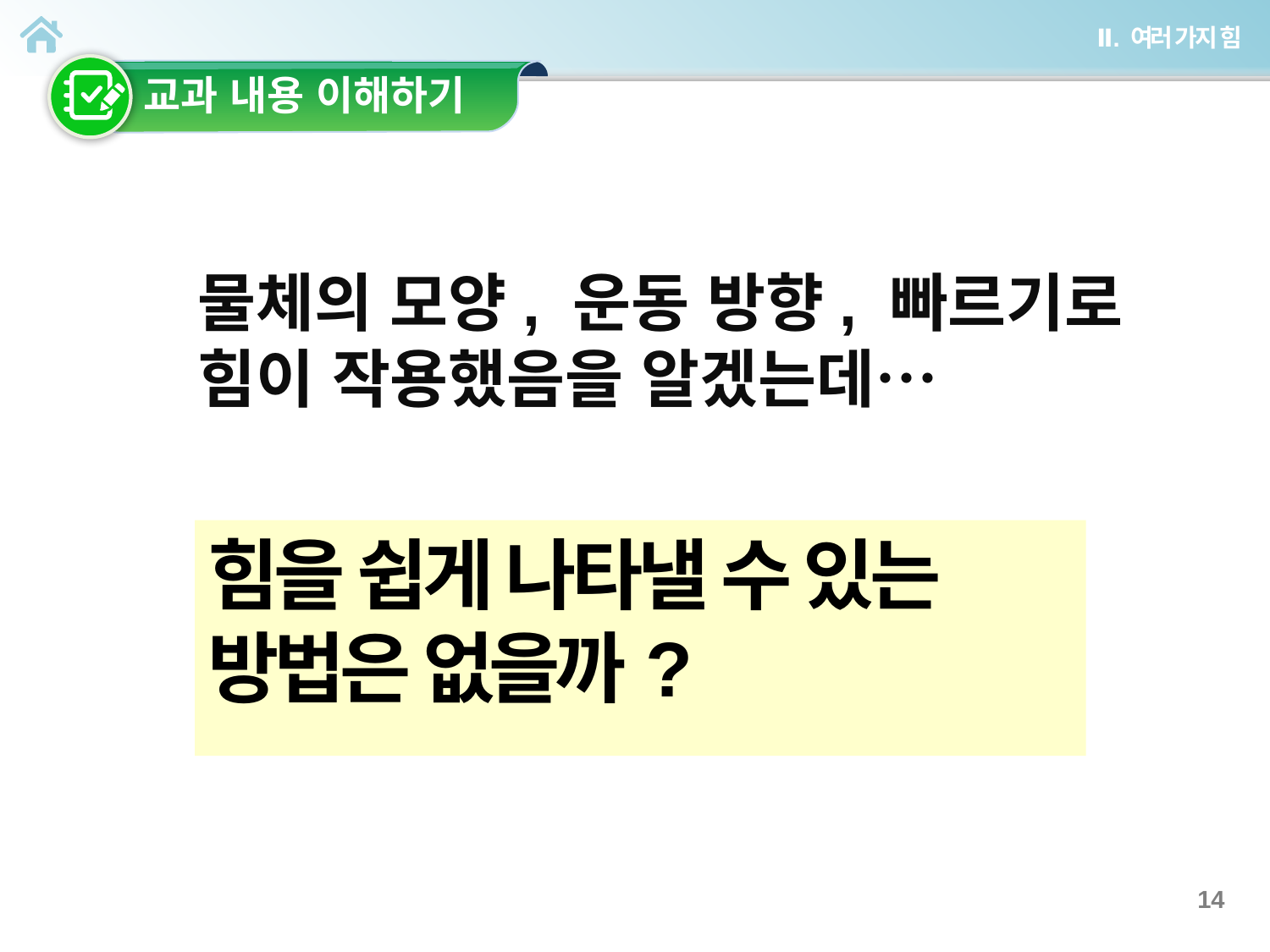

물체의 모양, 운동 방향, 빠르기로 힘이 작용했음을 알겠는데…
힘을 쉽게 나타낼 수 있는
방법은 없을까?
14